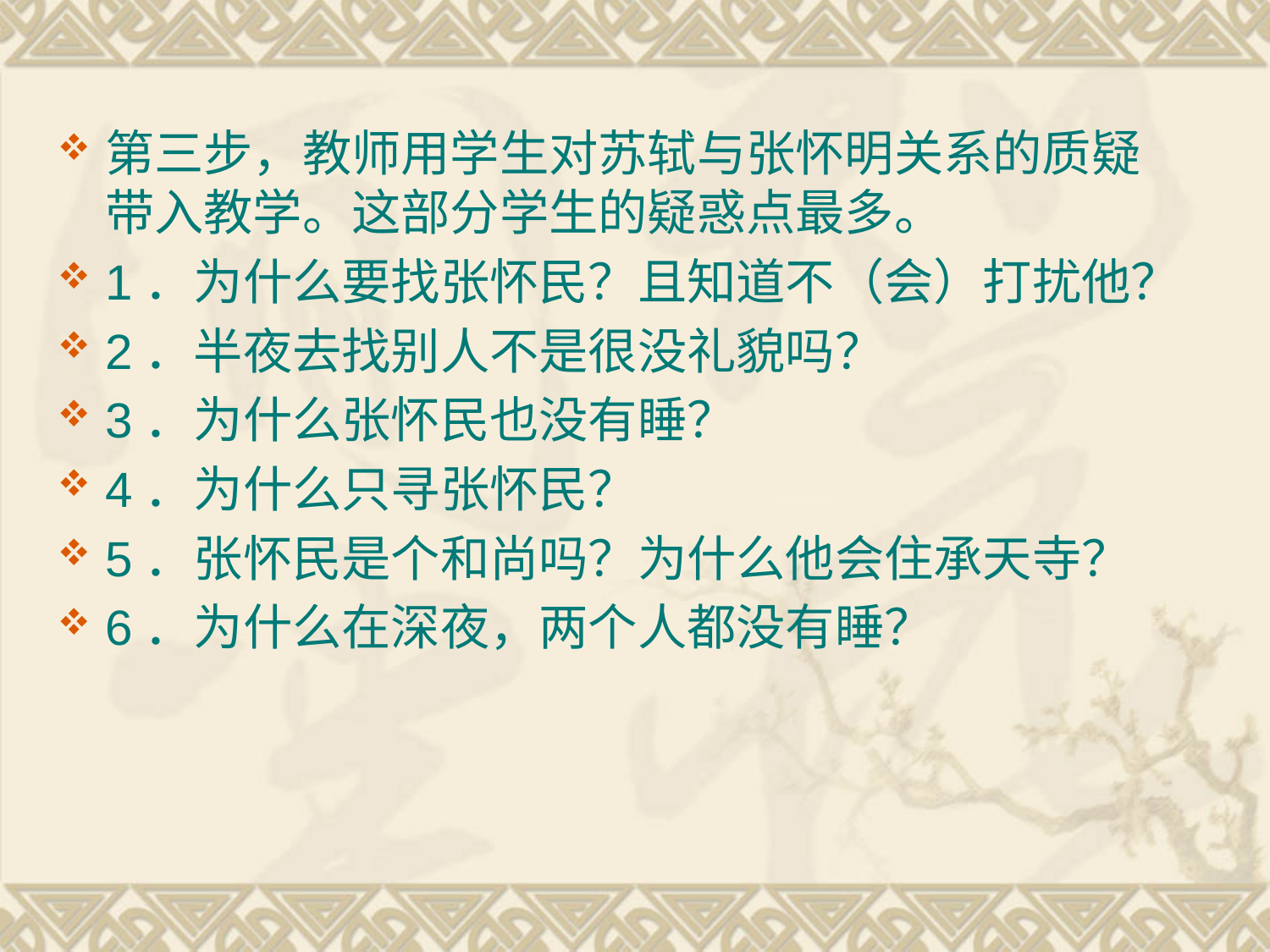

第三步，教师用学生对苏轼与张怀明关系的质疑带入教学。这部分学生的疑惑点最多。
1．为什么要找张怀民？且知道不（会）打扰他？
2．半夜去找别人不是很没礼貌吗？
3．为什么张怀民也没有睡？
4．为什么只寻张怀民？
5．张怀民是个和尚吗？为什么他会住承天寺？
6．为什么在深夜，两个人都没有睡？